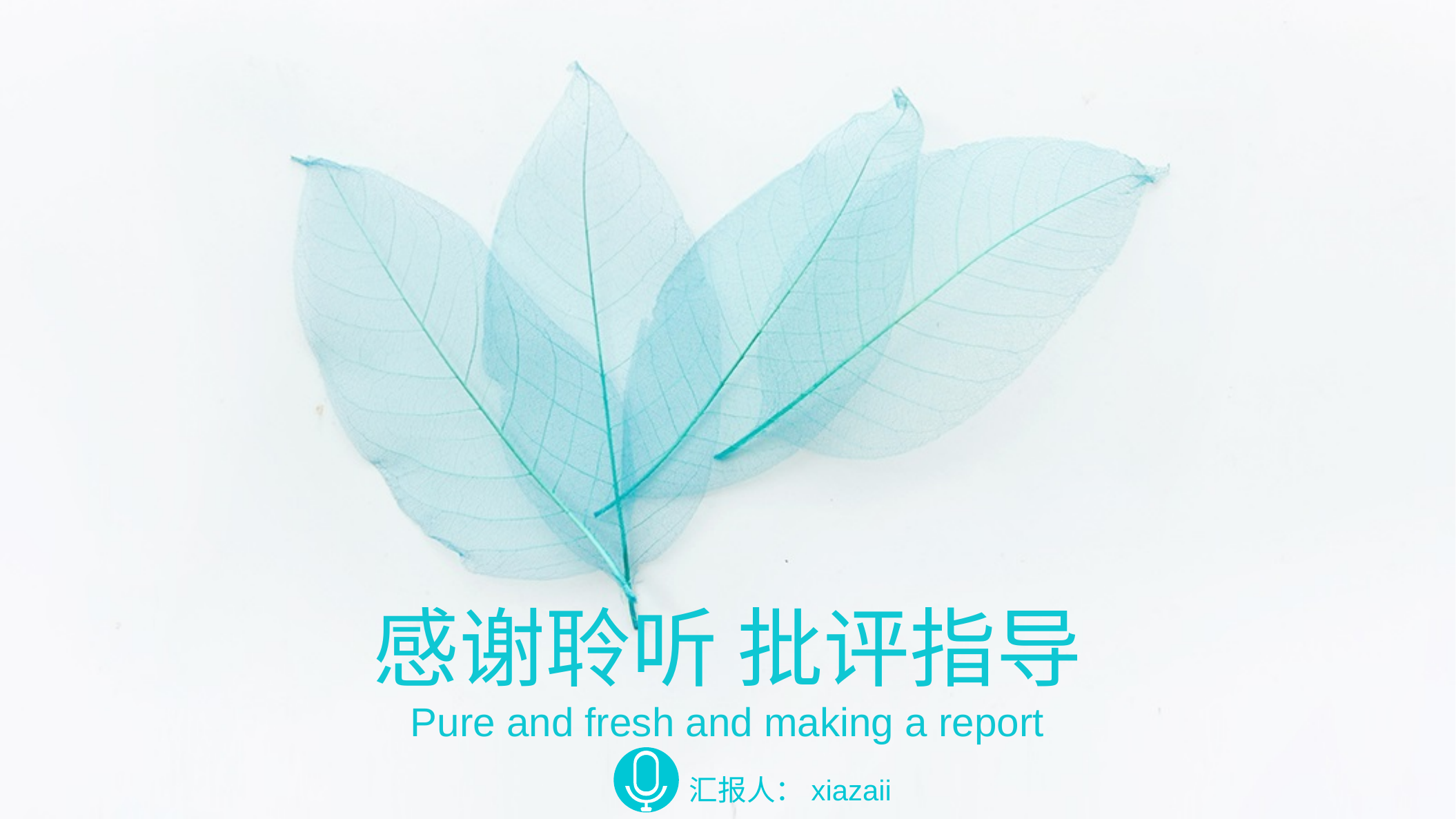

感谢聆听 批评指导
Pure and fresh and making a report
汇报人：xiazaii